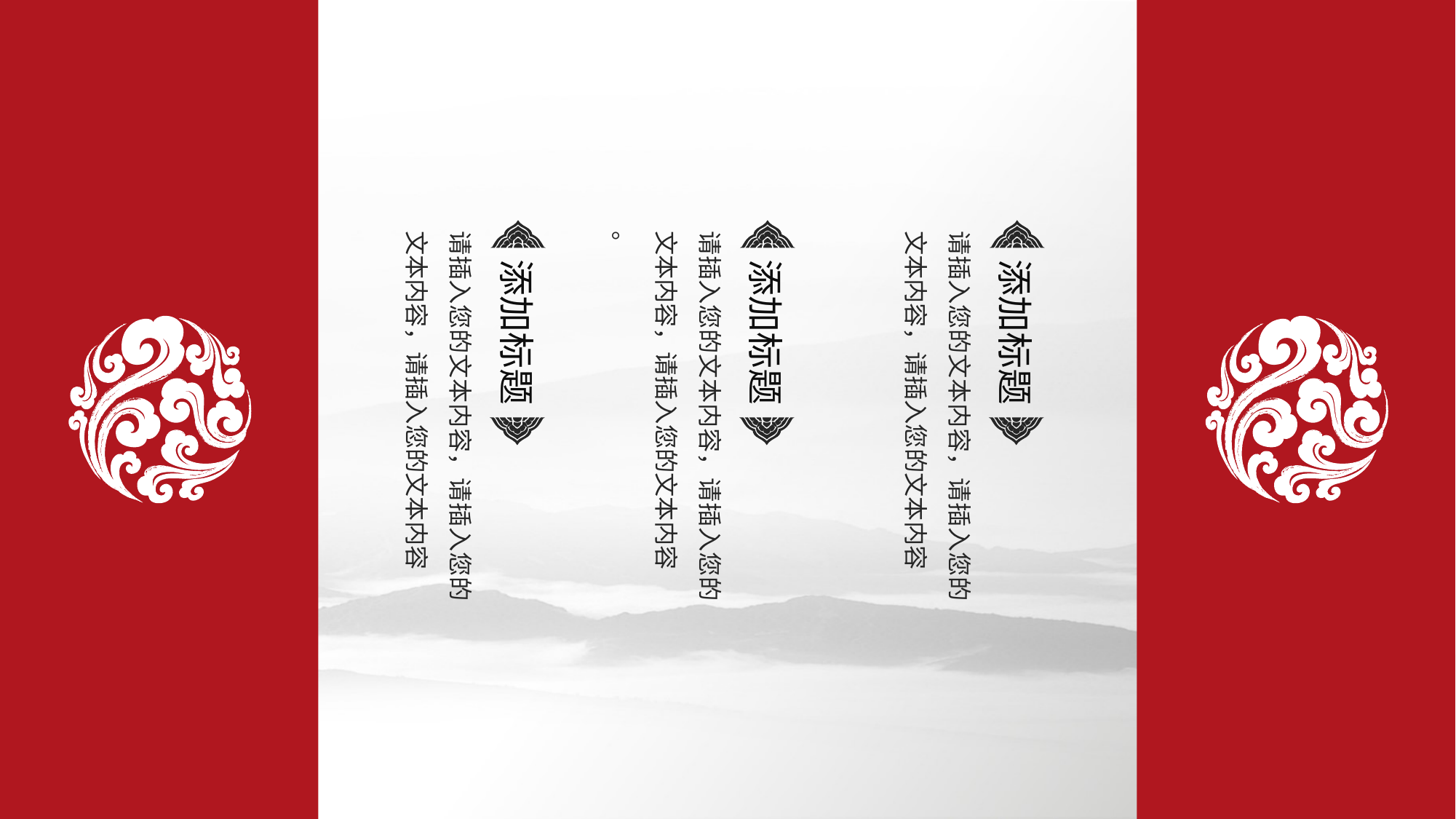

请插入您的文本内容，请插入您的文本内容，请插入您的文本内容

请插入您的文本内容，请插入您的文本内容，请插入您的文本内容
。

请插入您的文本内容，请插入您的文本内容，请插入您的文本内容

添加标题
添加标题
添加标题